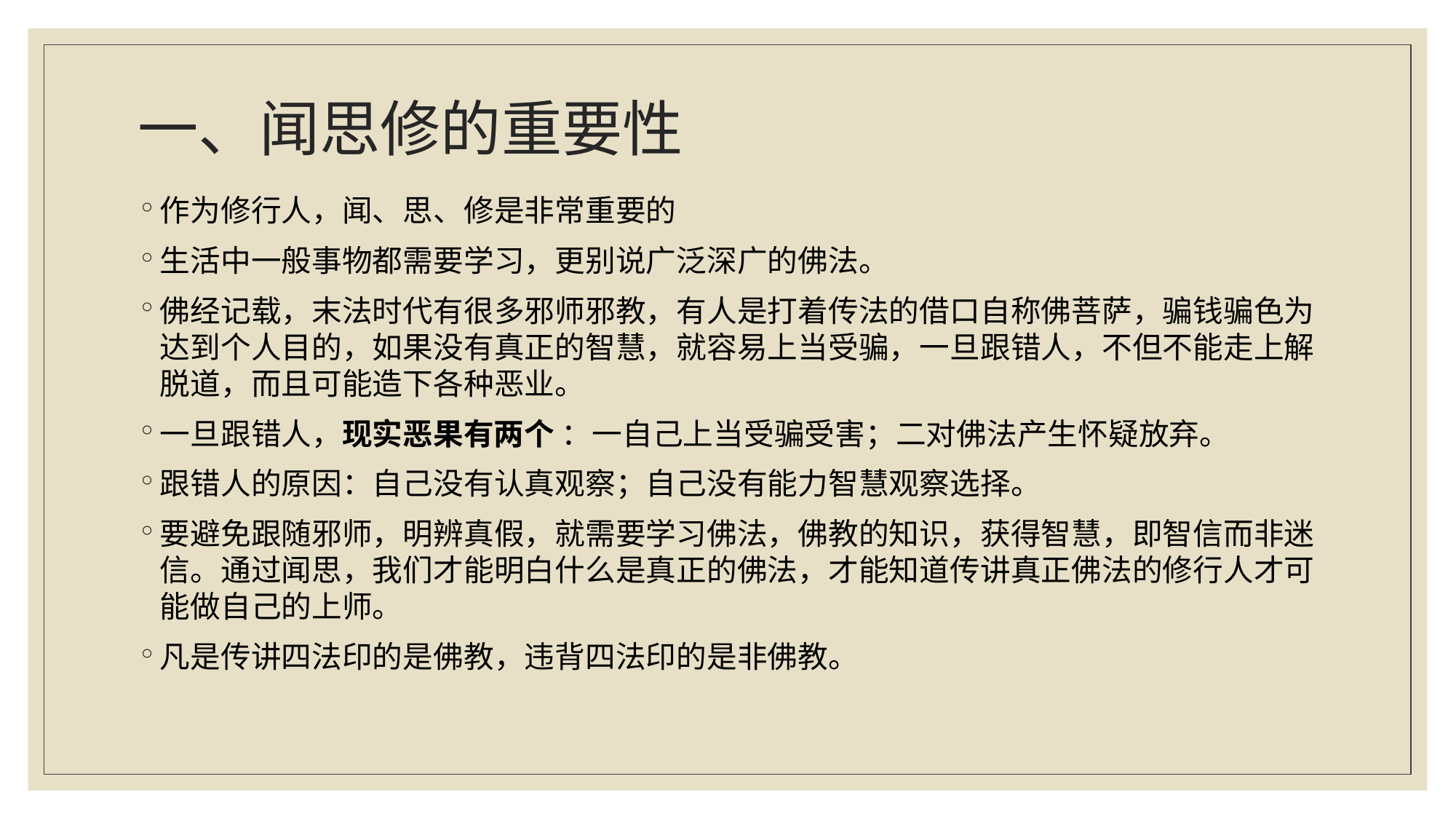

# 一、闻思修的重要性
作为修行人，闻、思、修是非常重要的
生活中一般事物都需要学习，更别说广泛深广的佛法。
佛经记载，末法时代有很多邪师邪教，有人是打着传法的借口自称佛菩萨，骗钱骗色为达到个人目的，如果没有真正的智慧，就容易上当受骗，一旦跟错人，不但不能走上解脱道，而且可能造下各种恶业。
一旦跟错人，现实恶果有两个 ：一自己上当受骗受害；二对佛法产生怀疑放弃。
跟错人的原因：自己没有认真观察；自己没有能力智慧观察选择。
要避免跟随邪师，明辨真假，就需要学习佛法，佛教的知识，获得智慧，即智信而非迷信。通过闻思，我们才能明白什么是真正的佛法，才能知道传讲真正佛法的修行人才可能做自己的上师。
凡是传讲四法印的是佛教，违背四法印的是非佛教。